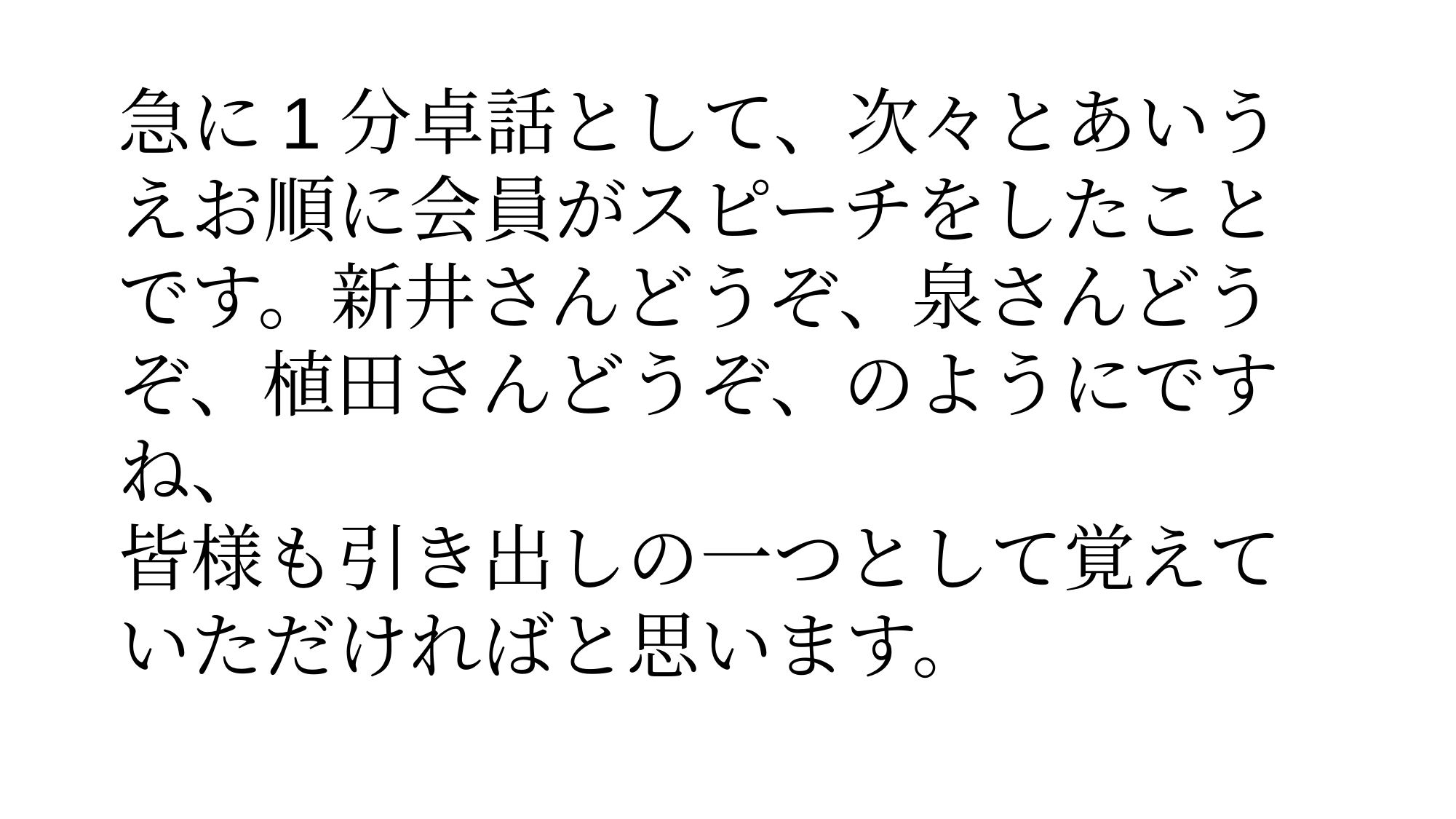

急に1分卓話として、次々とあいうえお順に会員がスピーチをしたことです。新井さんどうぞ、泉さんどうぞ、植田さんどうぞ、のようにですね、
皆様も引き出しの一つとして覚えていただければと思います。